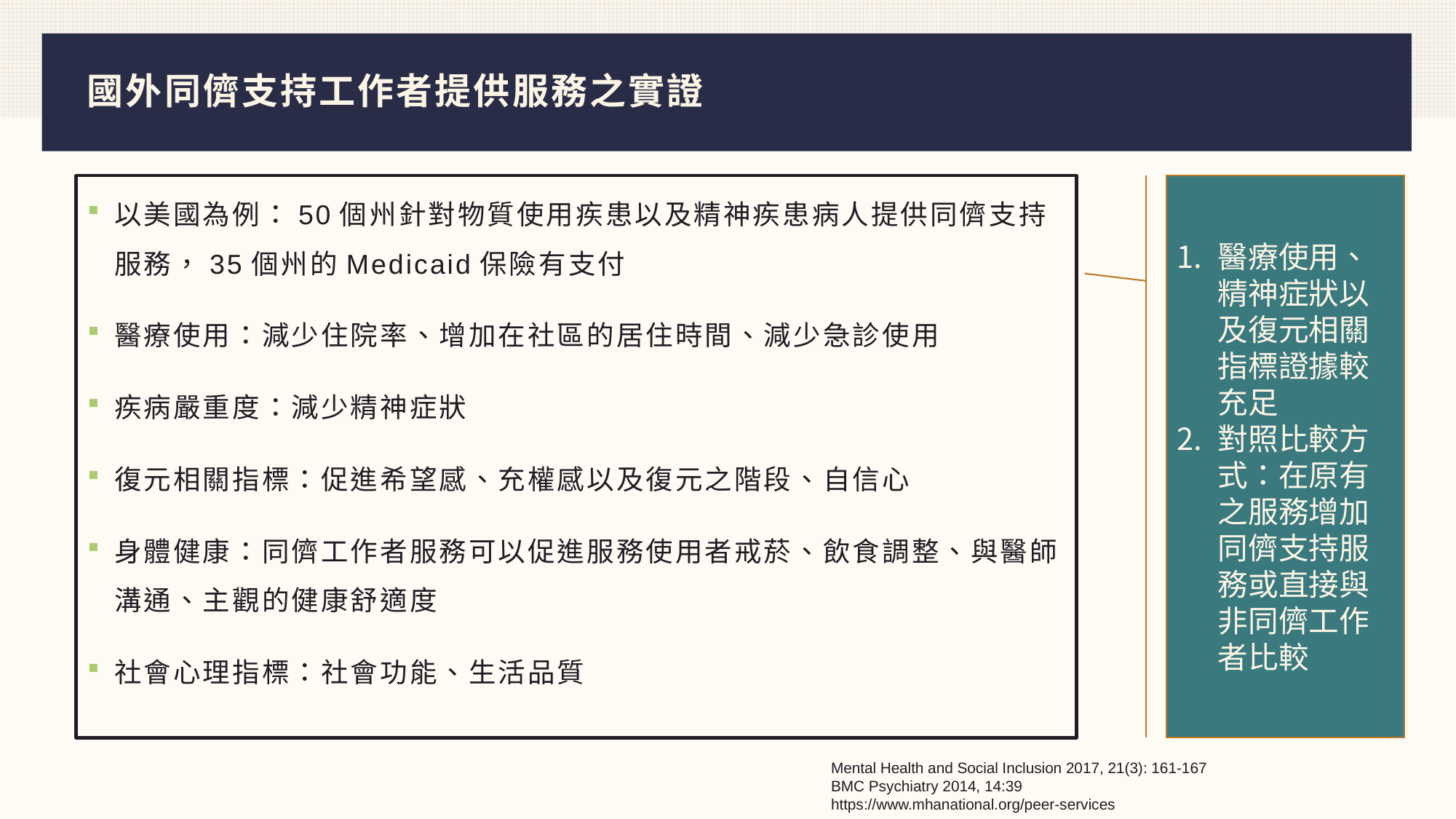

# 國外同儕支持工作者提供服務之實證
以美國為例：50個州針對物質使用疾患以及精神疾患病人提供同儕支持服務，35個州的Medicaid保險有支付
醫療使用：減少住院率、增加在社區的居住時間、減少急診使用
疾病嚴重度：減少精神症狀
復元相關指標：促進希望感、充權感以及復元之階段、自信心
身體健康：同儕工作者服務可以促進服務使用者戒菸、飲食調整、與醫師溝通、主觀的健康舒適度
社會心理指標：社會功能、生活品質
醫療使用、精神症狀以及復元相關指標證據較充足
對照比較方式：在原有之服務增加同儕支持服務或直接與非同儕工作者比較
Mental Health and Social Inclusion 2017, 21(3): 161-167
BMC Psychiatry 2014, 14:39
https://www.mhanational.org/peer-services